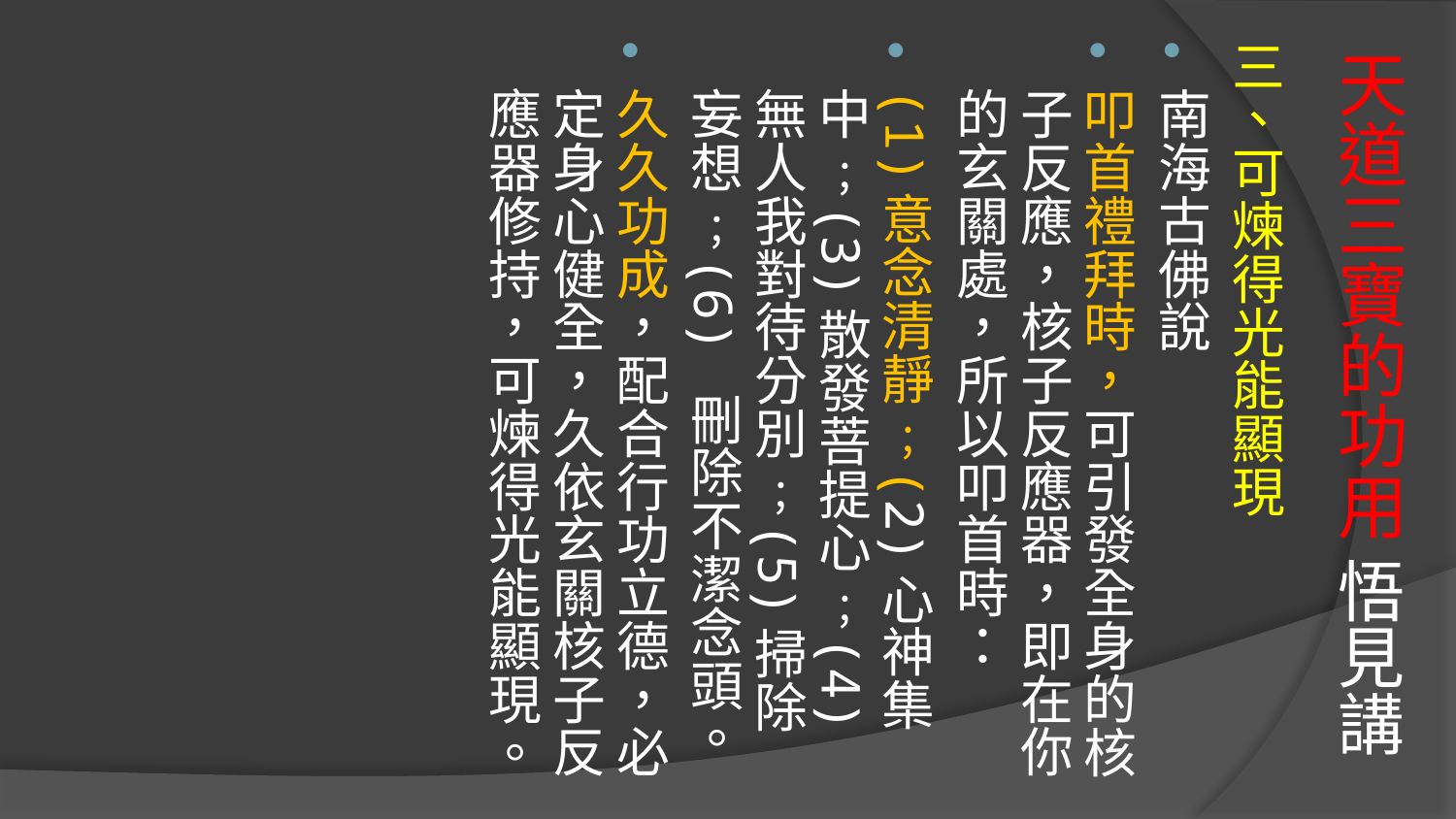

# 天道三寶的功用 悟見講
三、可煉得光能顯現
南海古佛說
叩首禮拜時，可引發全身的核子反應，核子反應器，即在你的玄關處，所以叩首時：
(1)意念清靜﹔(2)心神集中﹔(3)散發菩提心﹔(4)無人我對待分別﹔(5)掃除妄想﹔(6) 刪除不潔念頭。
久久功成，配合行功立德，必定身心健全，久依玄關核子反應器修持，可煉得光能顯現。